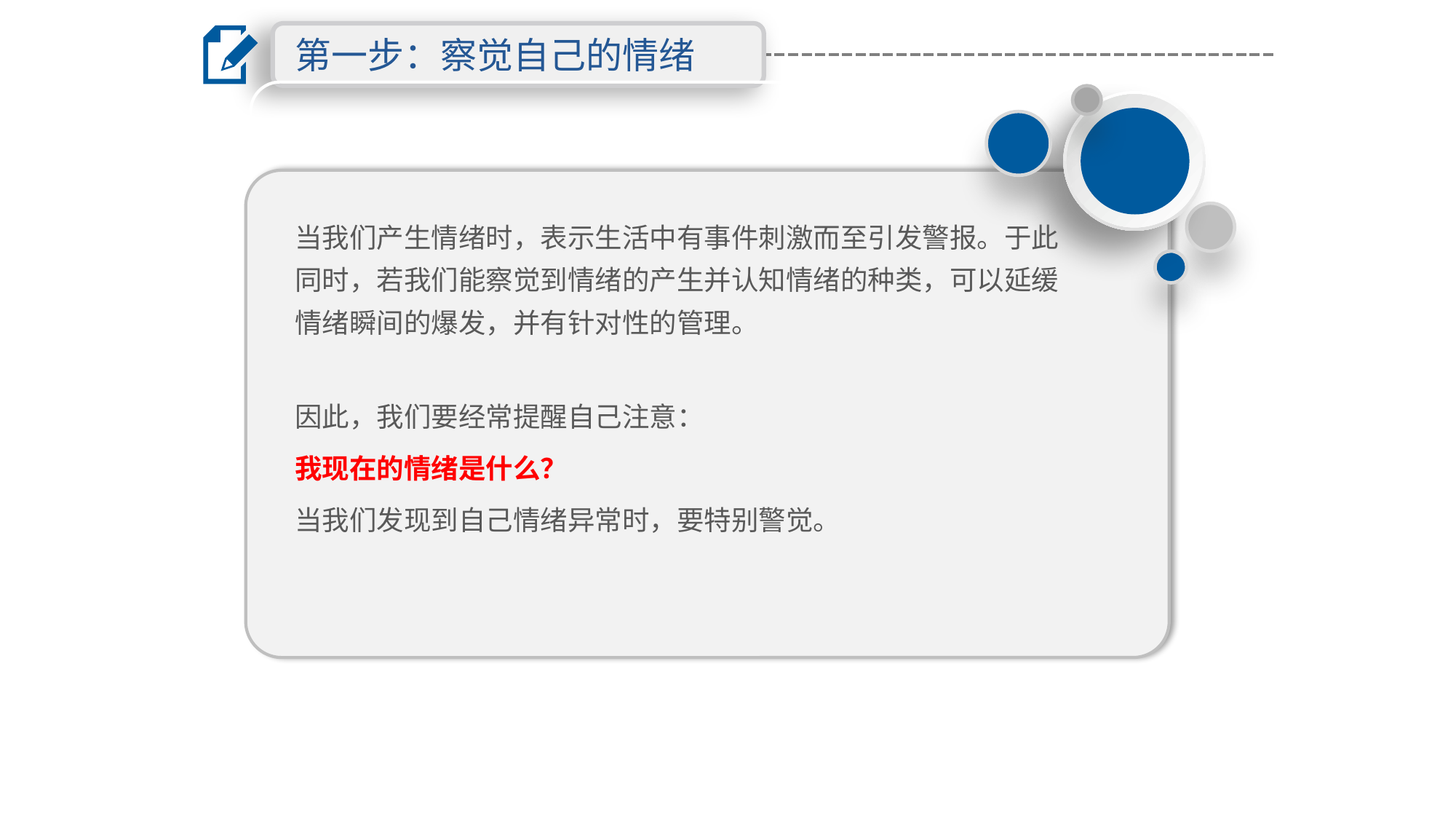

第一步：察觉自己的情绪

当我们产生情绪时，表示生活中有事件刺激而至引发警报。于此同时，若我们能察觉到情绪的产生并认知情绪的种类，可以延缓情绪瞬间的爆发，并有针对性的管理。

因此，我们要经常提醒自己注意：
我现在的情绪是什么？
当我们发现到自己情绪异常时，要特别警觉。